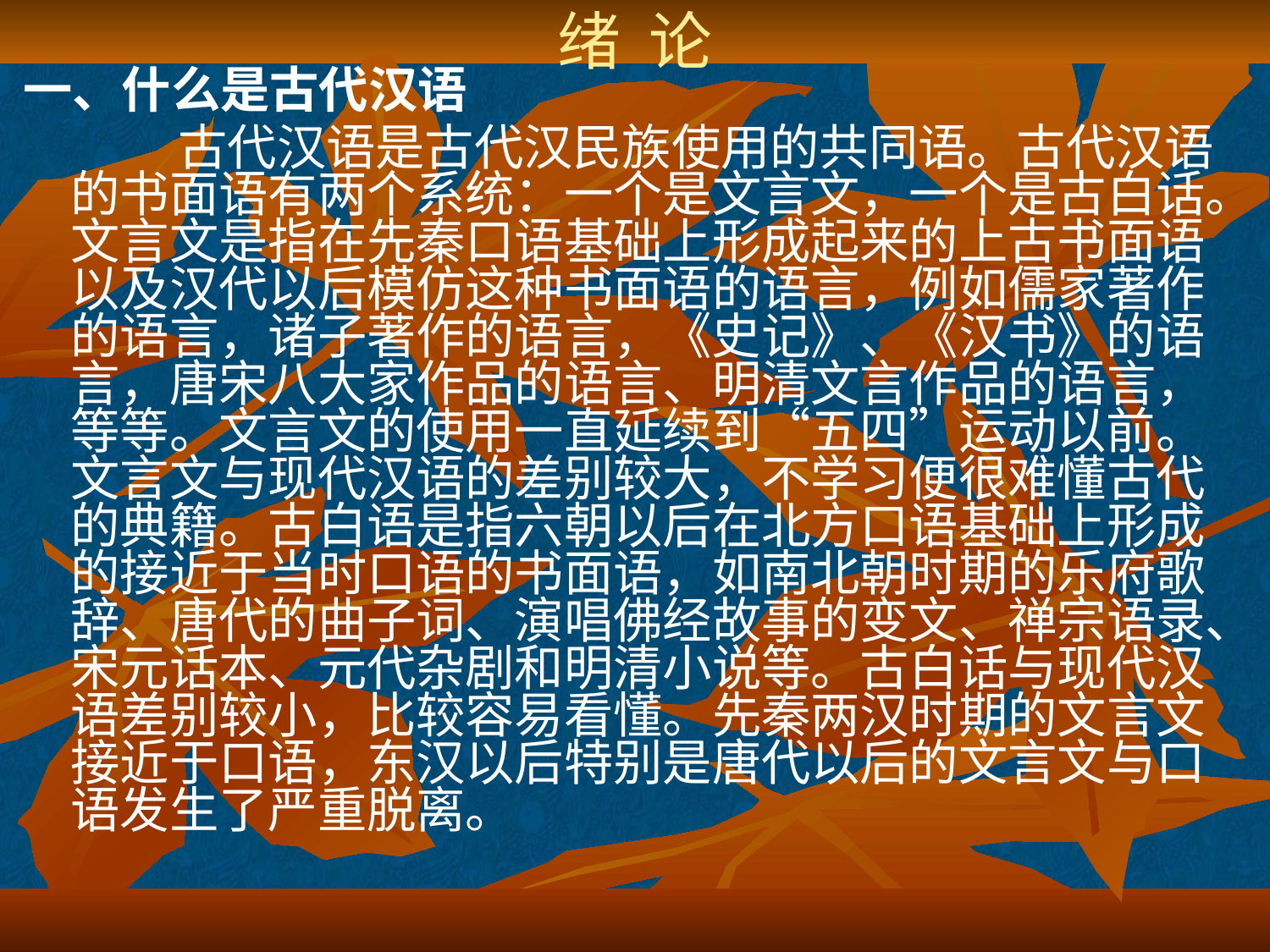

# 绪  论
一、什么是古代汉语
             古代汉语是古代汉民族使用的共同语。古代汉语的书面语有两个系统：一个是文言文，一个是古白话。文言文是指在先秦口语基础上形成起来的上古书面语以及汉代以后模仿这种书面语的语言，例如儒家著作的语言，诸子著作的语言，《史记》、《汉书》的语言，唐宋八大家作品的语言、明清文言作品的语言，等等。文言文的使用一直延续到“五四”运动以前。文言文与现代汉语的差别较大，不学习便很难懂古代的典籍。古白语是指六朝以后在北方口语基础上形成的接近于当时口语的书面语，如南北朝时期的乐府歌辞、唐代的曲子词、演唱佛经故事的变文、禅宗语录、宋元话本、元代杂剧和明清小说等。古白话与现代汉语差别较小，比较容易看懂。先秦两汉时期的文言文接近于口语，东汉以后特别是唐代以后的文言文与口语发生了严重脱离。